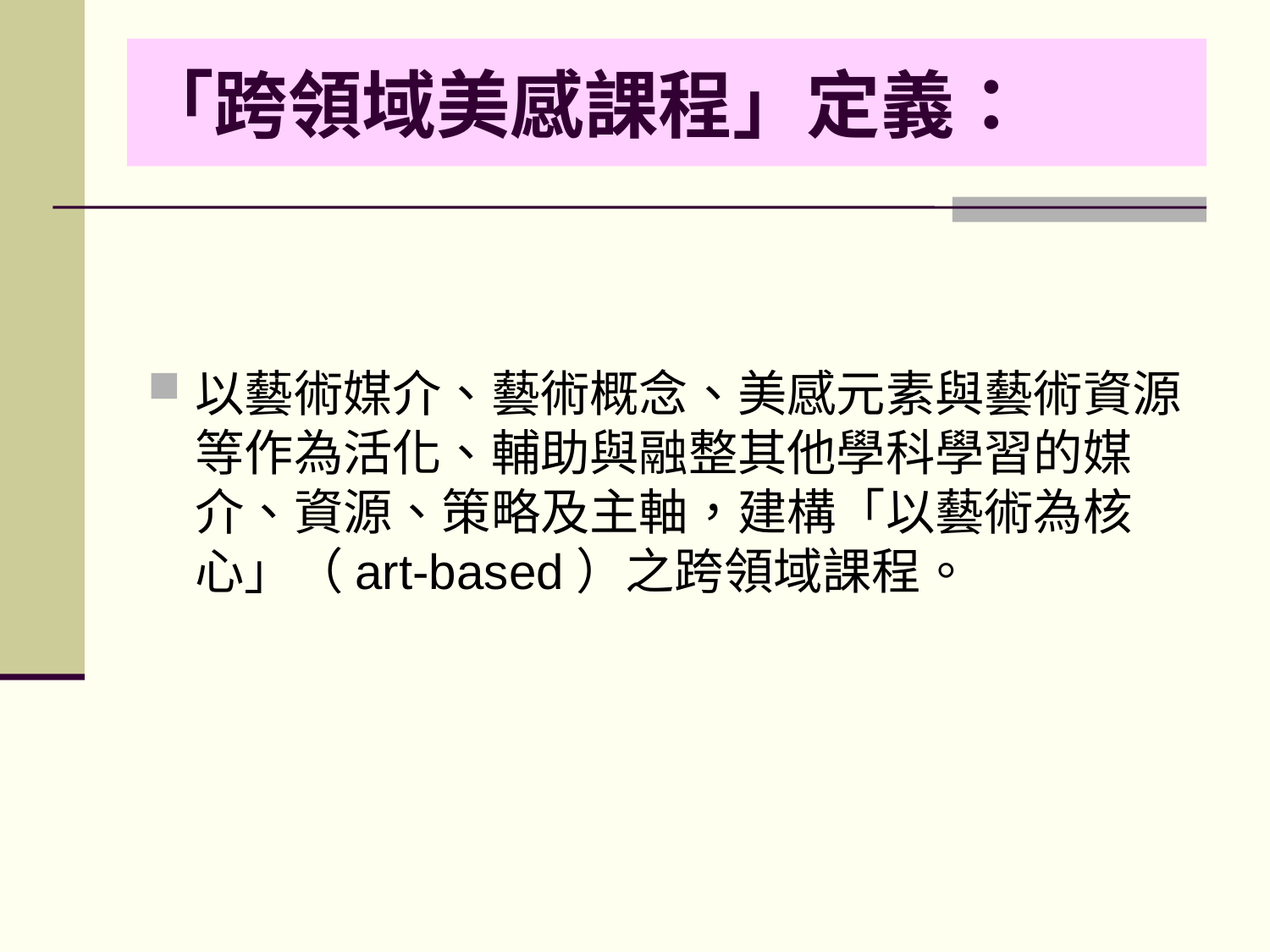

# 「跨領域美感課程」定義：
以藝術媒介、藝術概念、美感元素與藝術資源等作為活化、輔助與融整其他學科學習的媒介、資源、策略及主軸，建構「以藝術為核心」（art-based）之跨領域課程。